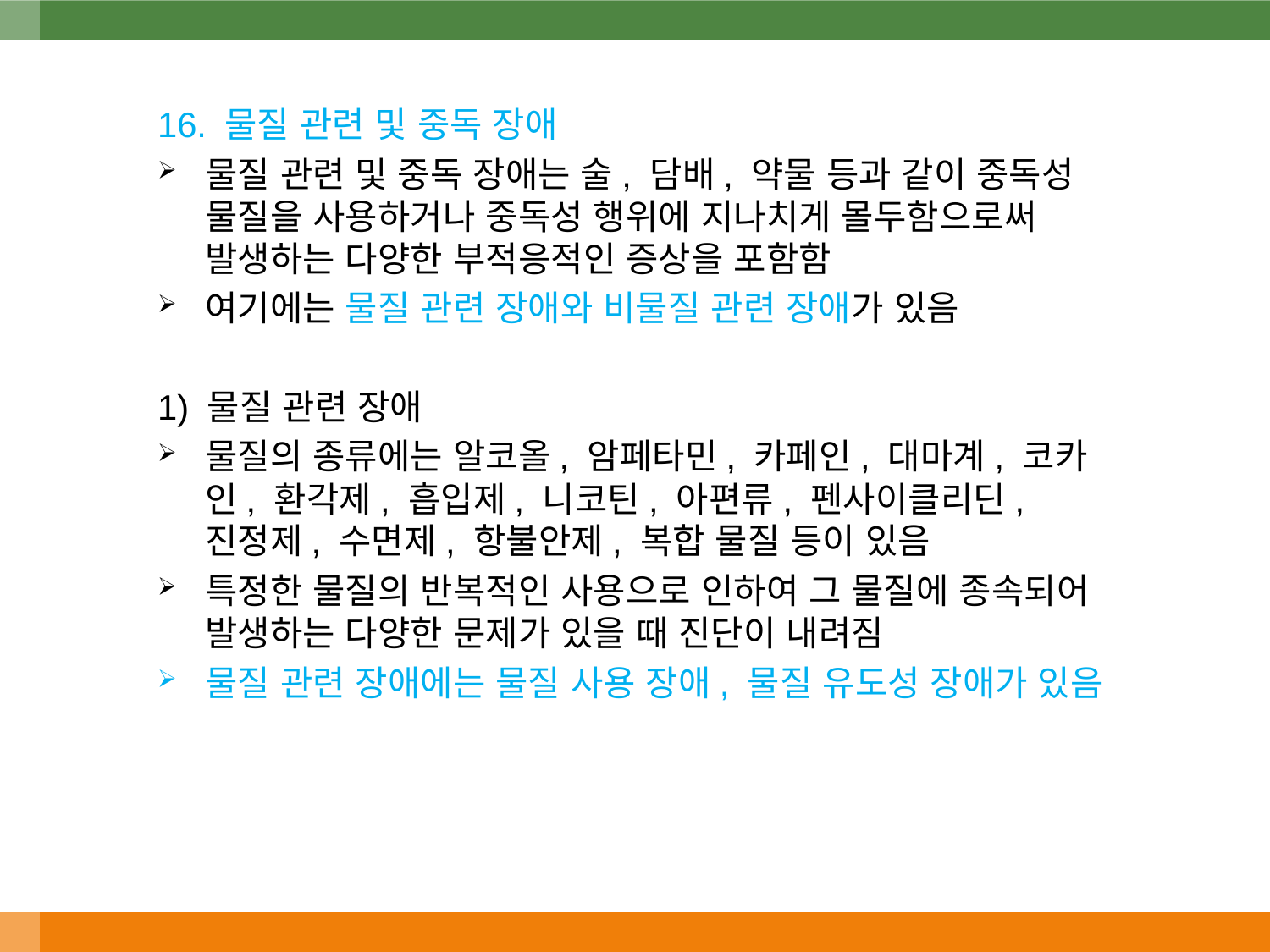

16. 물질 관련 및 중독 장애
물질 관련 및 중독 장애는 술, 담배, 약물 등과 같이 중독성 물질을 사용하거나 중독성 행위에 지나치게 몰두함으로써 발생하는 다양한 부적응적인 증상을 포함함
여기에는 물질 관련 장애와 비물질 관련 장애가 있음

1) 물질 관련 장애
물질의 종류에는 알코올, 암페타민, 카페인, 대마계, 코카인, 환각제, 흡입제, 니코틴, 아편류, 펜사이클리딘, 진정제, 수면제, 항불안제, 복합 물질 등이 있음
특정한 물질의 반복적인 사용으로 인하여 그 물질에 종속되어 발생하는 다양한 문제가 있을 때 진단이 내려짐
물질 관련 장애에는 물질 사용 장애, 물질 유도성 장애가 있음